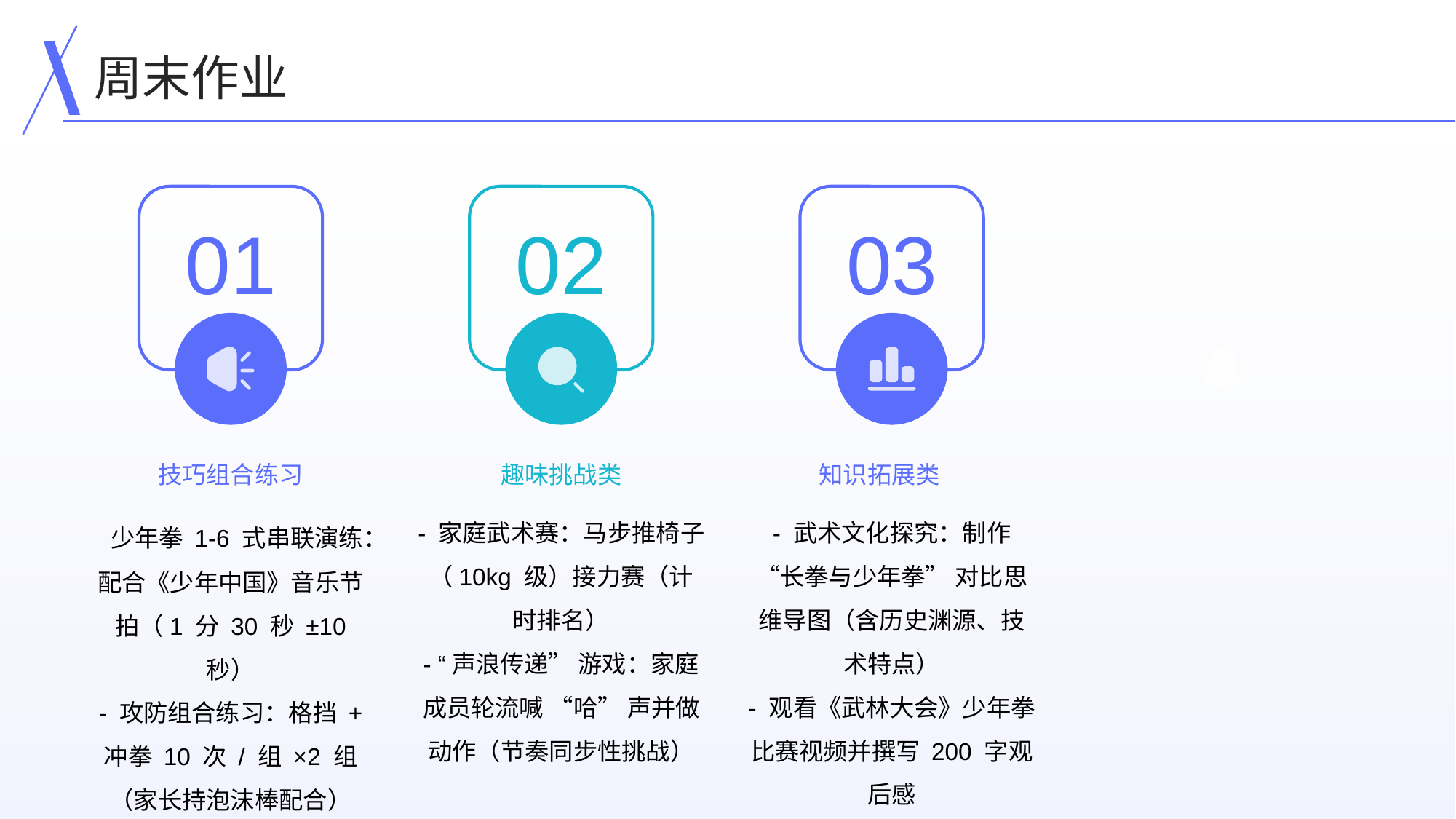

周末作业

01
02
03

技巧组合练习
趣味挑战类
知识拓展类

 少年拳 1-6 式串联演练：配合《少年中国》音乐节拍（1 分 30 秒 ±10 秒）
- 攻防组合练习：格挡 + 冲拳 10 次 / 组 ×2 组（家长持泡沫棒配合）
- 家庭武术赛：马步推椅子（10kg 级）接力赛（计时排名）
- “声浪传递” 游戏：家庭成员轮流喊 “哈” 声并做动作（节奏同步性挑战）
- 武术文化探究：制作 “长拳与少年拳” 对比思维导图（含历史渊源、技术特点）
- 观看《武林大会》少年拳比赛视频并撰写 200 字观后感